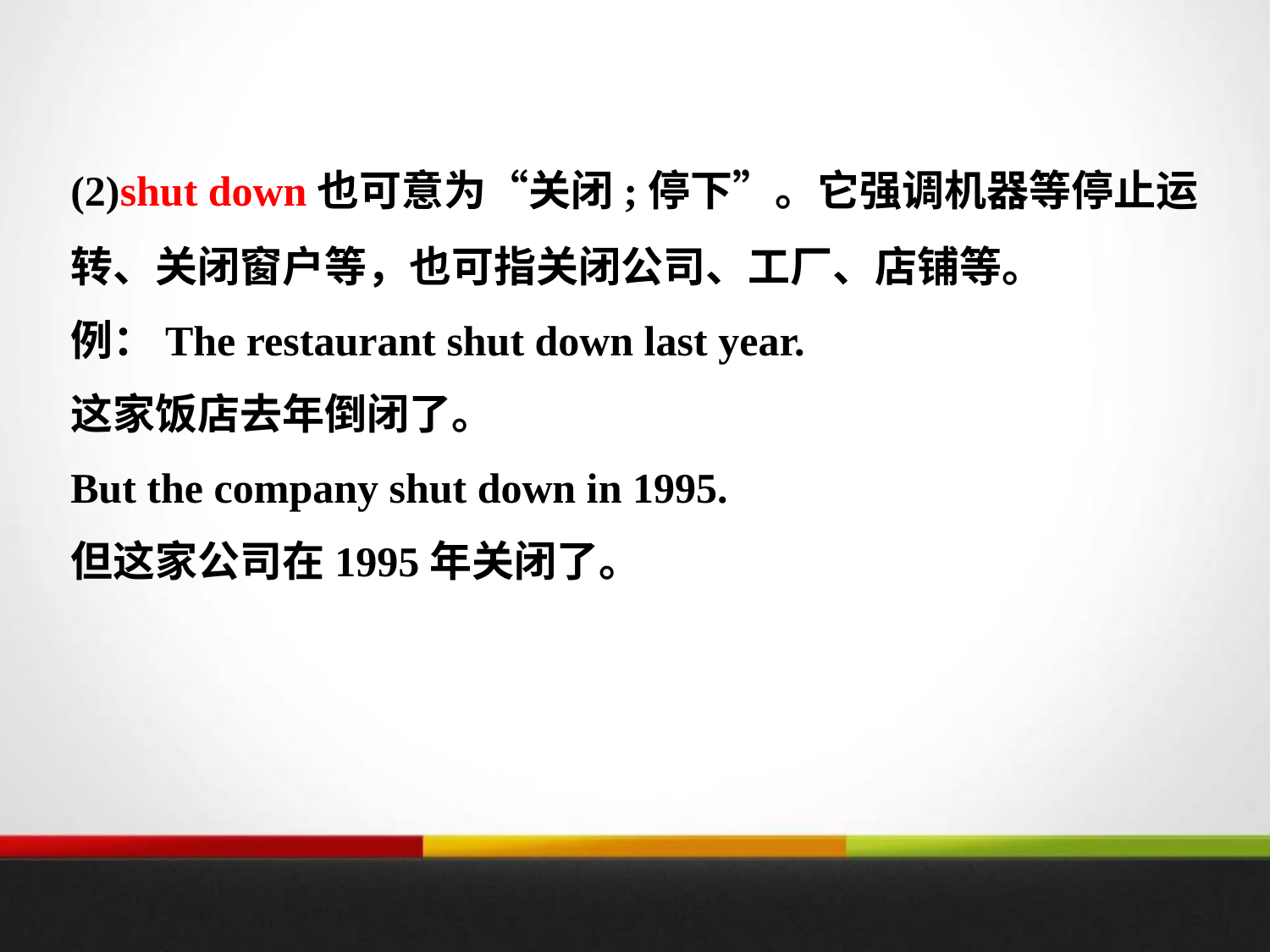

(2)shut down也可意为“关闭;停下”。它强调机器等停止运转、关闭窗户等，也可指关闭公司、工厂、店铺等。
例：The restaurant shut down last year.
这家饭店去年倒闭了。
But the company shut down in 1995.
但这家公司在1995年关闭了。